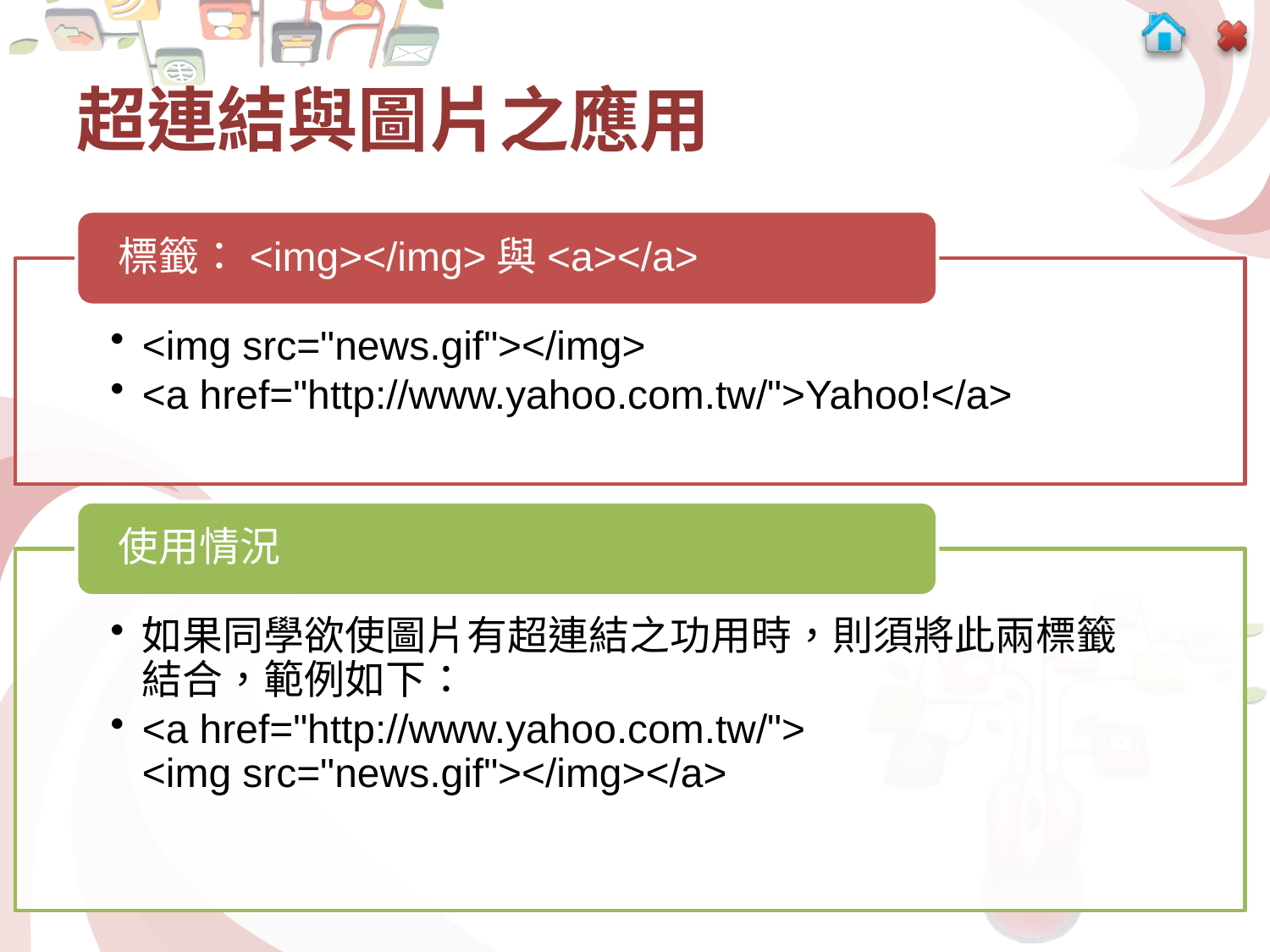

# 超連結與圖片之應用
<img src="news.gif"></img>
<a href="http://www.yahoo.com.tw/">Yahoo!</a>
標籤：<img></img>與<a></a>
如果同學欲使圖片有超連結之功用時，則須將此兩標籤結合，範例如下：
<a href="http://www.yahoo.com.tw/">
<img src="news.gif"></img></a>
使用情況